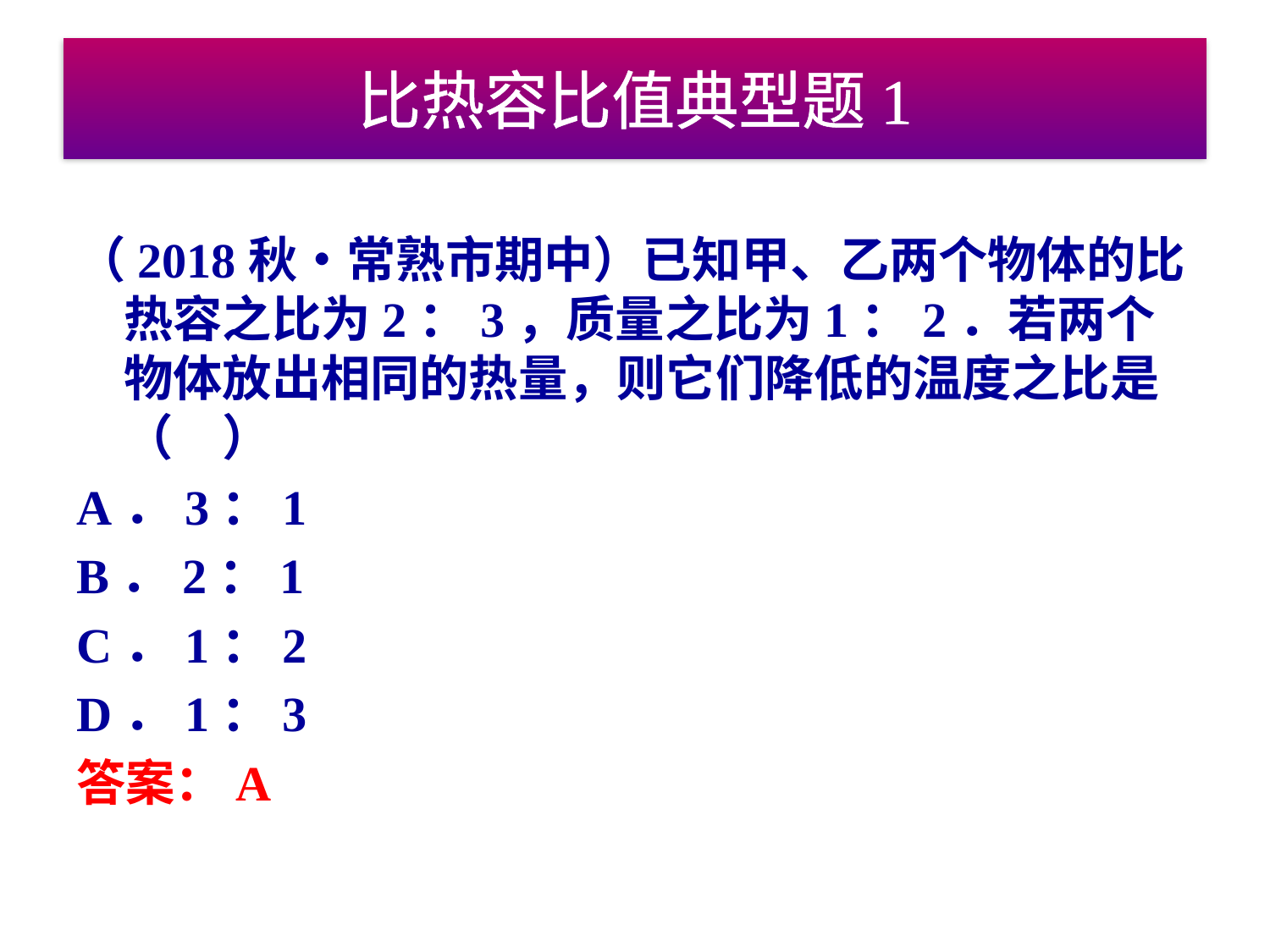

# 比热容比值典型题1
（2018秋•常熟市期中）已知甲、乙两个物体的比热容之比为2：3，质量之比为1：2．若两个物体放出相同的热量，则它们降低的温度之比是（　）
A．3：1
B．2：1
C．1：2
D．1：3
答案：A